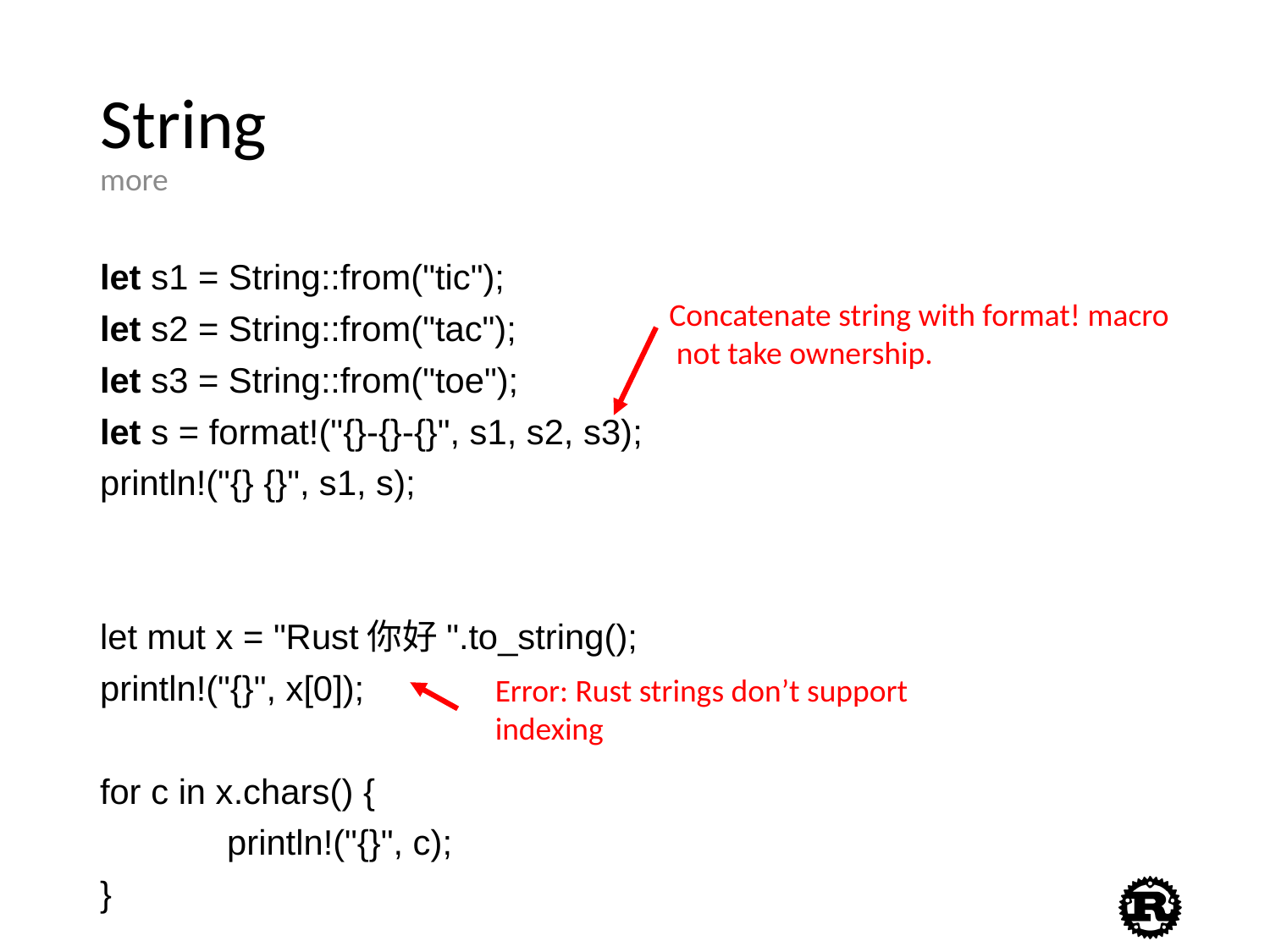

# String more
let s1 = String::from("tic");
let s2 = String::from("tac");
let s3 = String::from("toe");
let s = format!("{}-{}-{}", s1, s2, s3);
println!("{} {}", s1, s);

let mut x = "Rust你好".to_string();
println!("{}", x[0]);

for c in x.chars() {
	println!("{}", c);
}

Concatenate string with format! macro
 not take ownership.
Error: Rust strings don’t support indexing